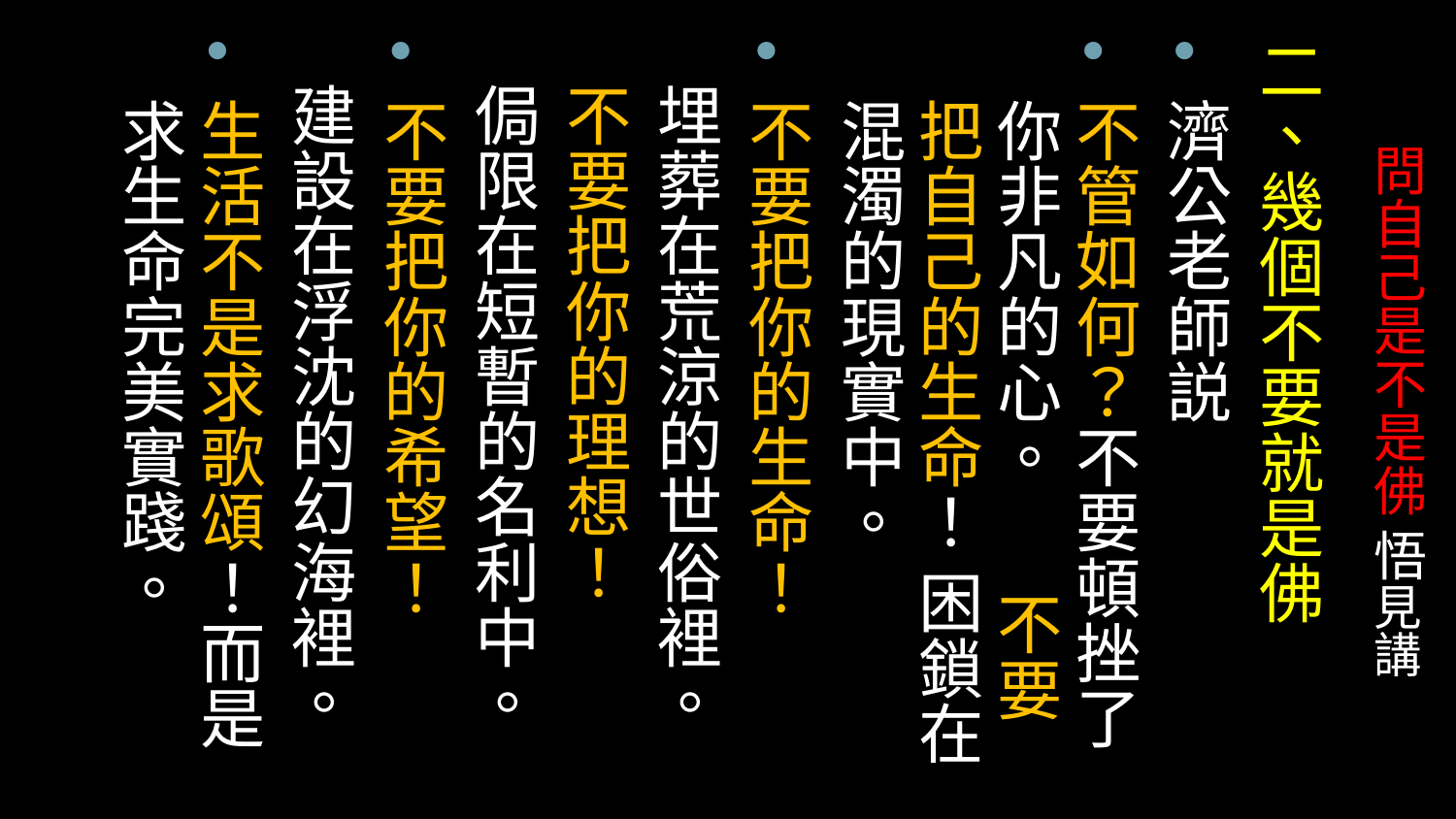

二、幾個不要就是佛
濟公老師説
不管如何？不要頓挫了你非凡的心。       不要把自己的生命！ 困鎖在混濁的現實中。
不要把你的生命！
  埋葬在荒涼的世俗裡。
  不要把你的理想！
  侷限在短暫的名利中。
不要把你的希望！
  建設在浮沈的幻海裡。
生活不是求歌頌！而是求生命完美實踐。

# 問自己是不是佛 悟見講